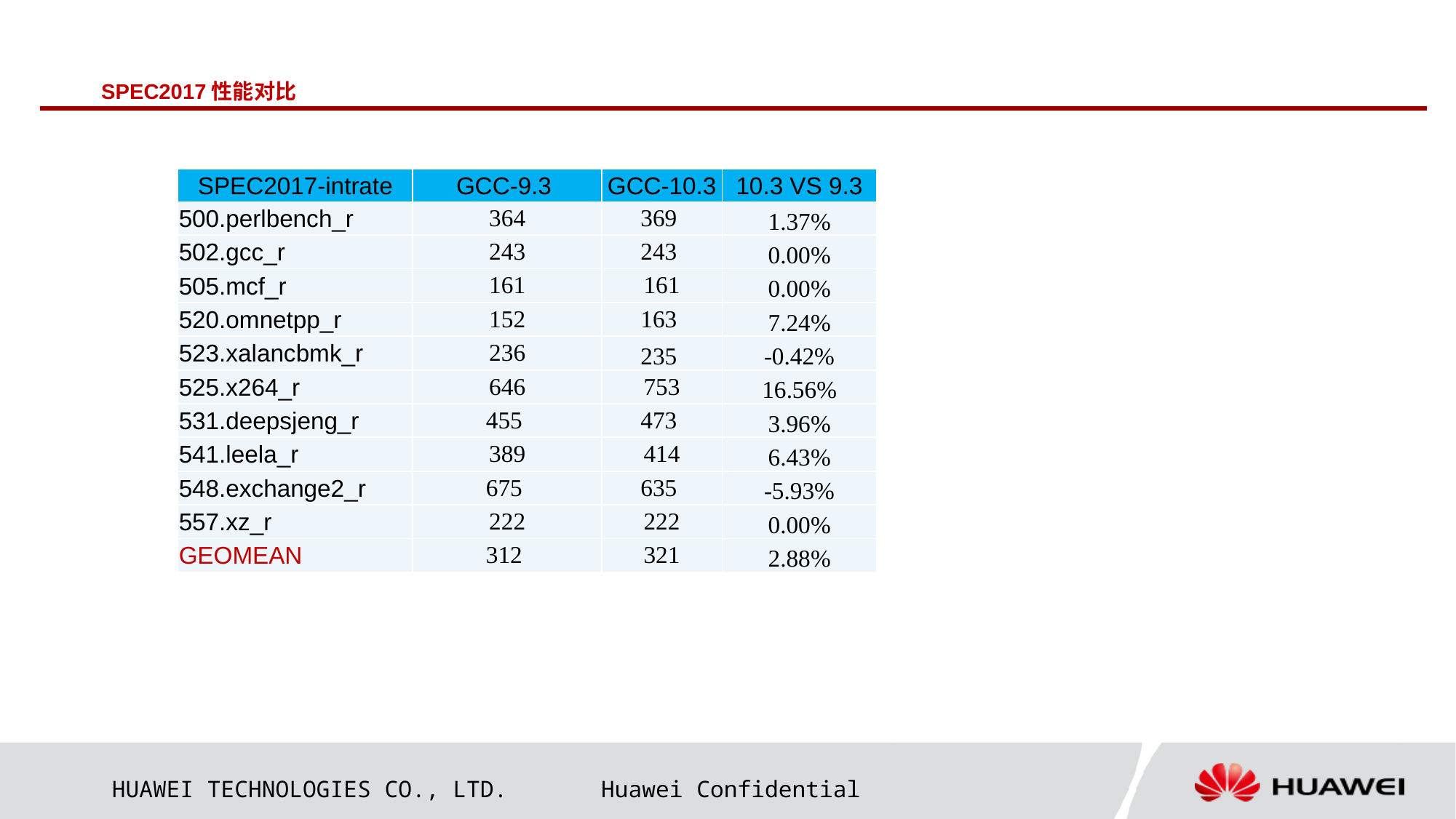

# SPEC2017性能对比
| SPEC2017-intrate | GCC-9.3 | GCC-10.3 | 10.3 VS 9.3 |
| --- | --- | --- | --- |
| 500.perlbench\_r | 364 | 369 | 1.37% |
| 502.gcc\_r | 243 | 243 | 0.00% |
| 505.mcf\_r | 161 | 161 | 0.00% |
| 520.omnetpp\_r | 152 | 163 | 7.24% |
| 523.xalancbmk\_r | 236 | 235 | -0.42% |
| 525.x264\_r | 646 | 753 | 16.56% |
| 531.deepsjeng\_r | 455 | 473 | 3.96% |
| 541.leela\_r | 389 | 414 | 6.43% |
| 548.exchange2\_r | 675 | 635 | -5.93% |
| 557.xz\_r | 222 | 222 | 0.00% |
| GEOMEAN | 312 | 321 | 2.88% |